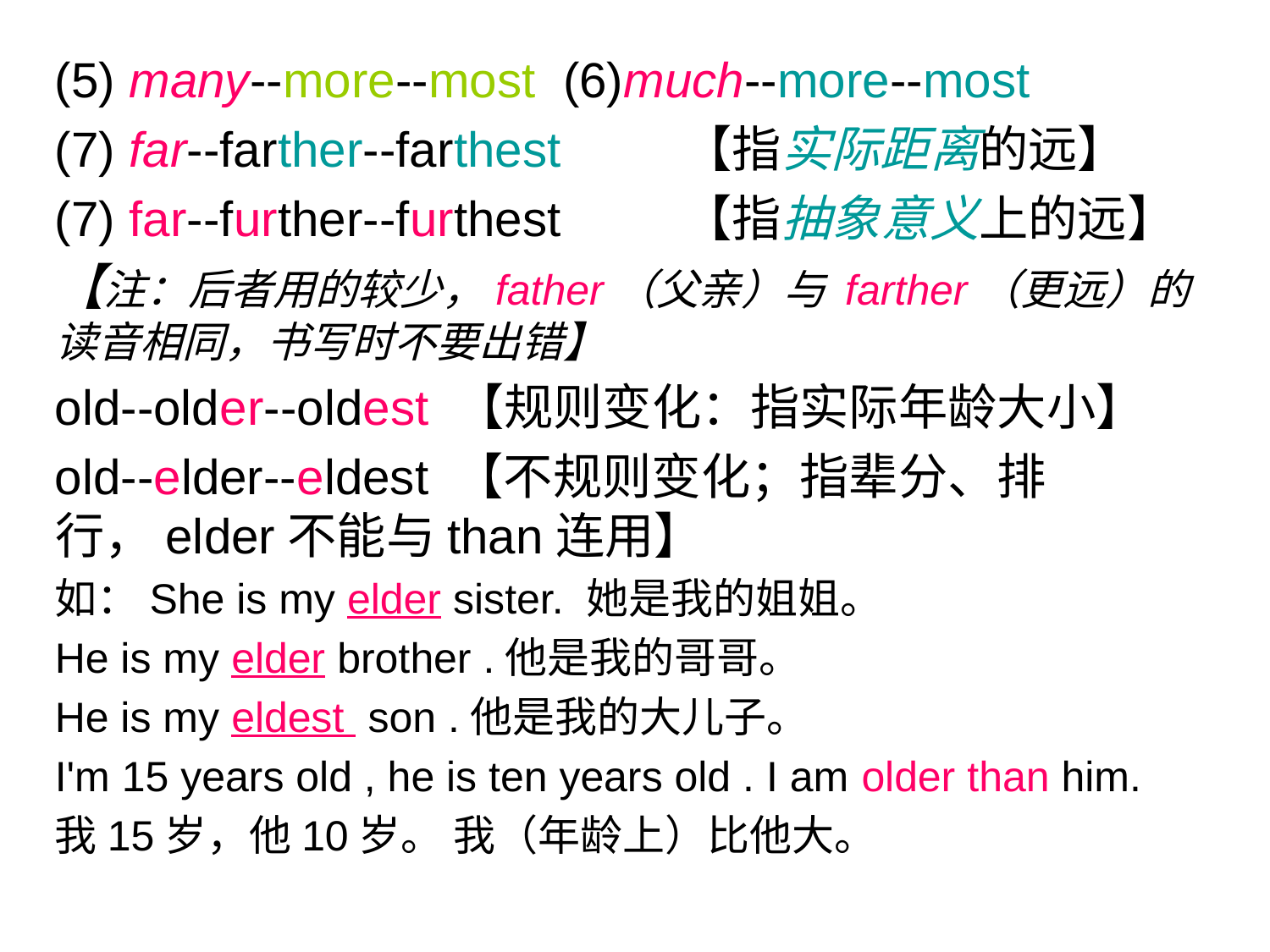

(5) many--more--most  (6)much--more--most
(7) far--farther--farthest        【指实际距离的远】
(7) far--further--furthest        【指抽象意义上的远】
【注：后者用的较少，father（父亲）与 farther（更远）的读音相同，书写时不要出错】
old--older--oldest 【规则变化：指实际年龄大小】
old--elder--eldest 【不规则变化；指辈分、排行，elder不能与than连用】
如：She is my elder sister. 她是我的姐姐。
He is my elder brother .他是我的哥哥。
He is my eldest  son .他是我的大儿子。
I'm 15 years old , he is ten years old . I am older than him.
我15岁，他10岁。 我（年龄上）比他大。